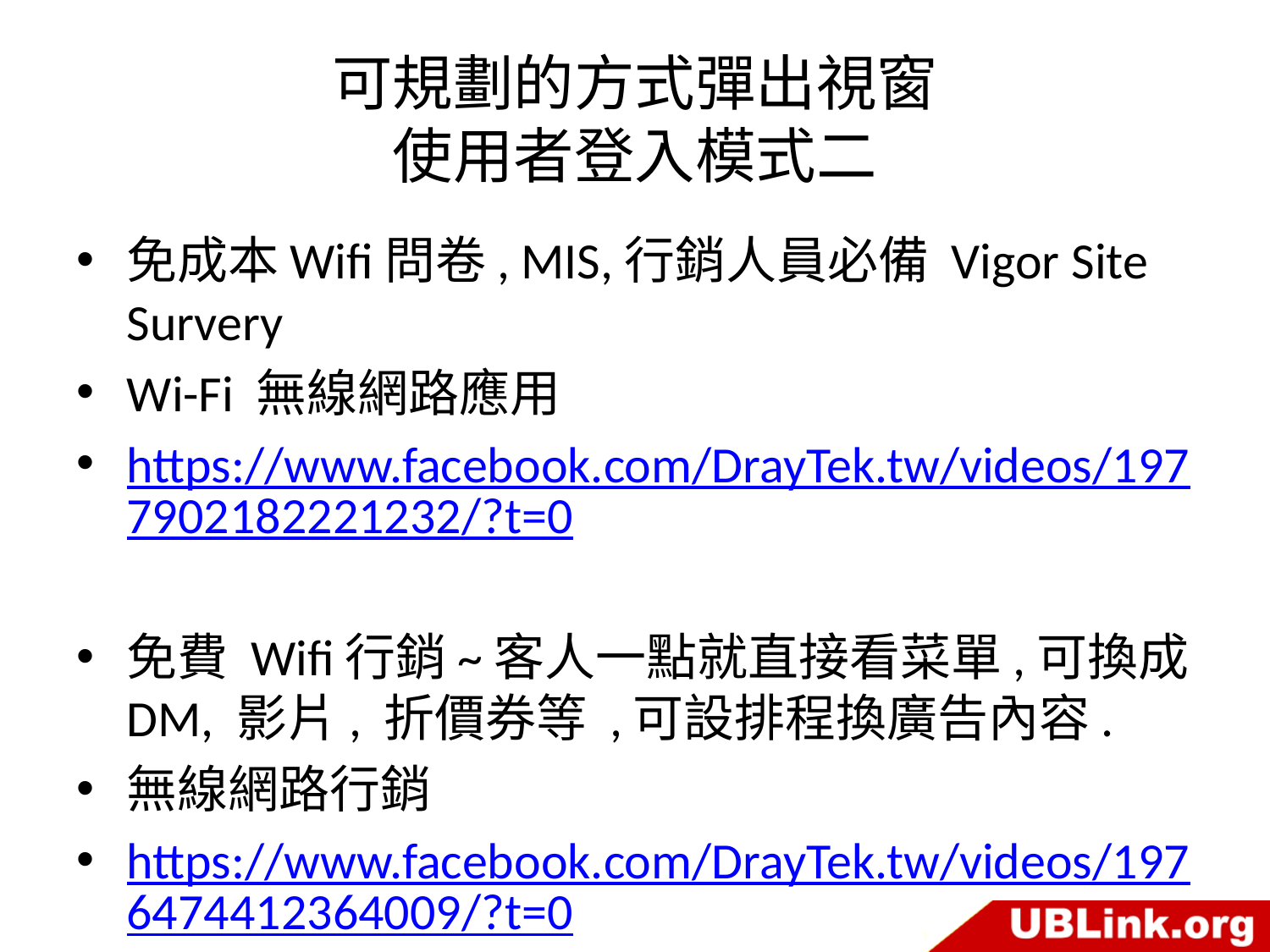

# 可規劃的方式彈出視窗 使用者登入模式二
免成本Wifi問卷, MIS,行銷人員必備 Vigor Site Survery
Wi-Fi 無線網路應用
https://www.facebook.com/DrayTek.tw/videos/1977902182221232/?t=0

免費 Wifi行銷~客人一點就直接看菜單,可換成DM, 影片, 折價券等 ,可設排程換廣告內容.
無線網路行銷
https://www.facebook.com/DrayTek.tw/videos/1976474412364009/?t=0